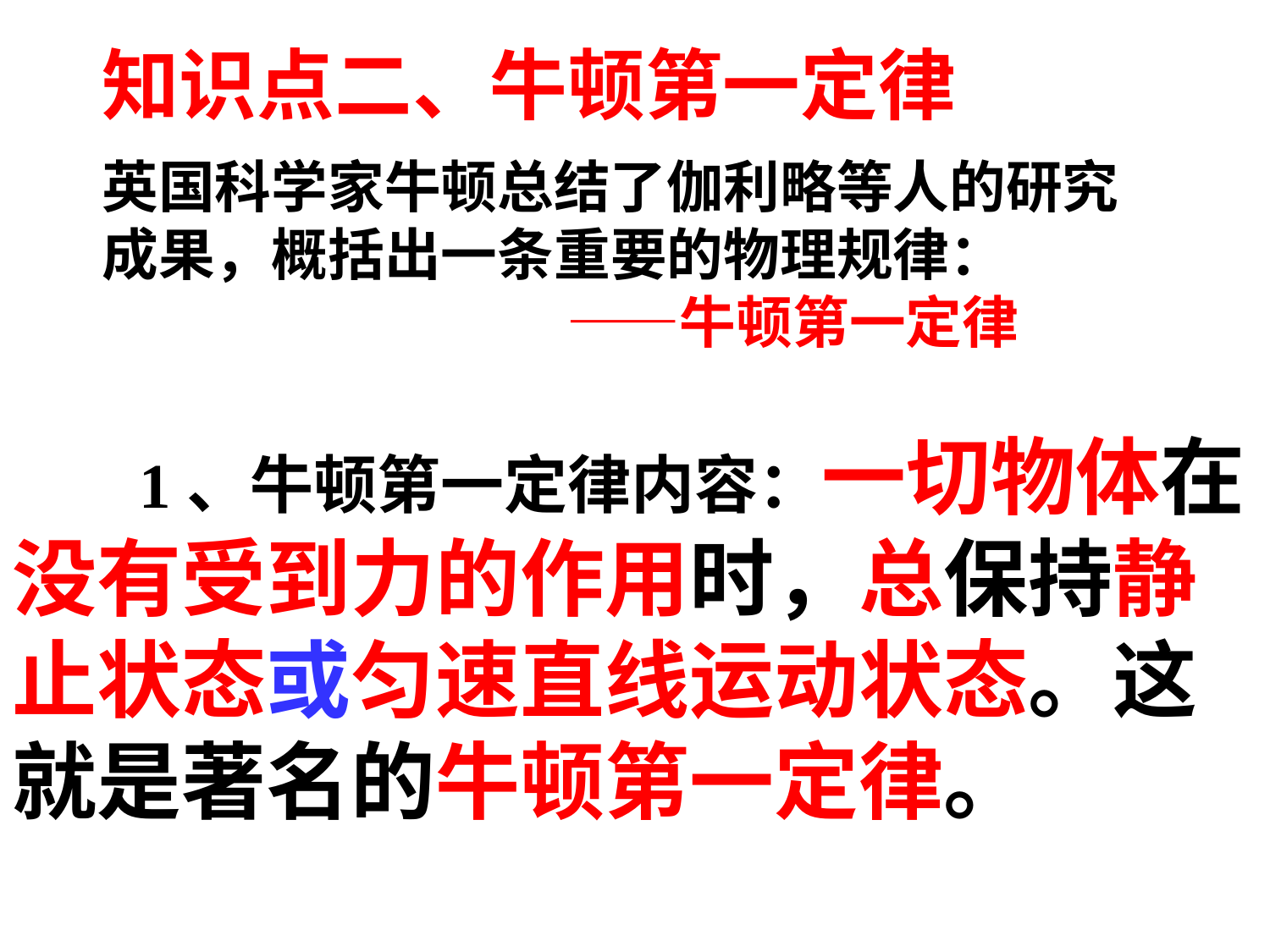

知识点二、牛顿第一定律
英国科学家牛顿总结了伽利略等人的研究成果，概括出一条重要的物理规律：
                                    ——牛顿第一定律
        1、牛顿第一定律内容：一切物体在没有受到力的作用时，总保持静止状态或匀速直线运动状态。这就是著名的牛顿第一定律。